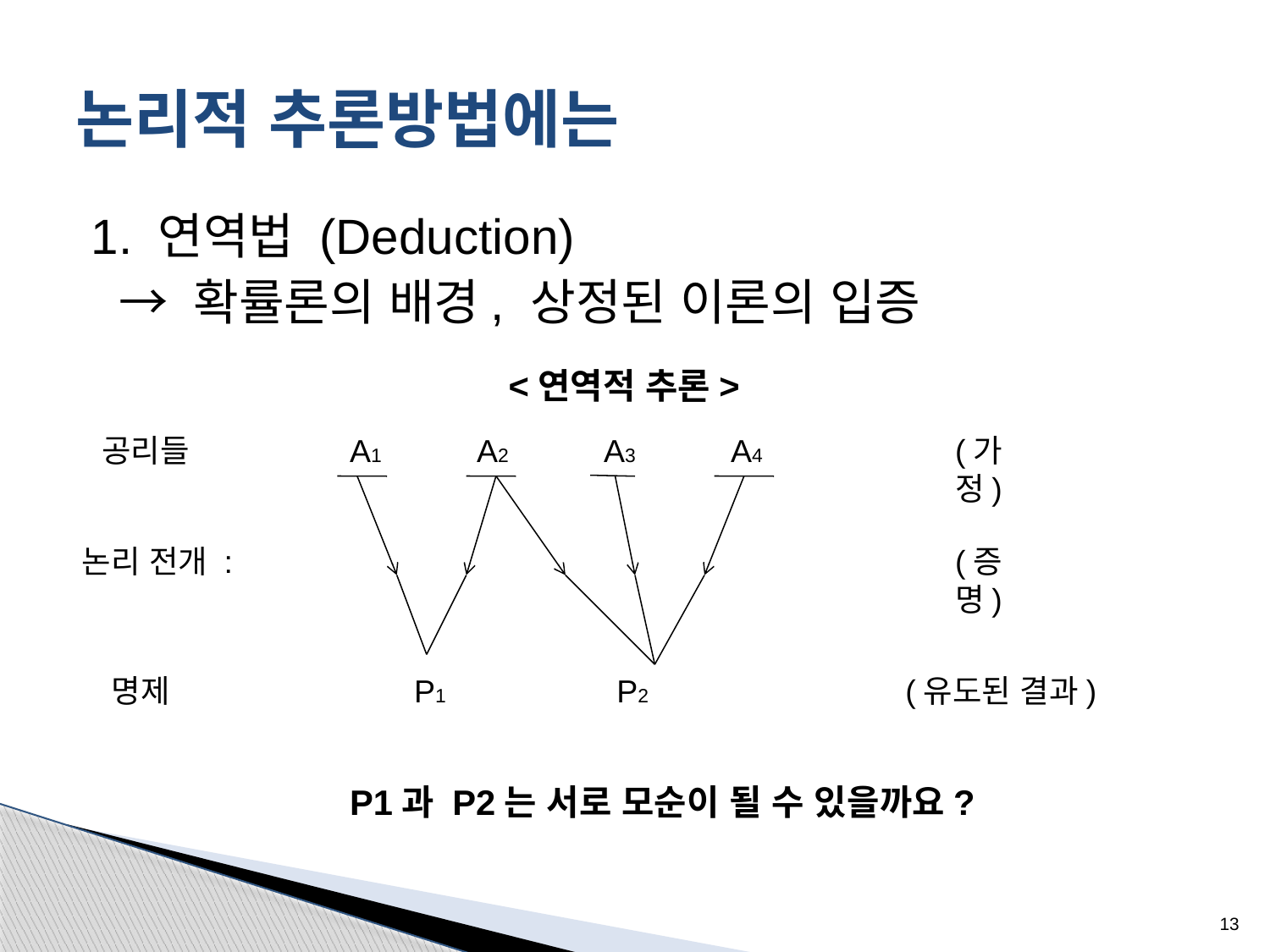

# 논리적 추론방법에는
1. 연역법 (Deduction)
  → 확률론의 배경, 상정된 이론의 입증

<연역적 추론>
공리들
A1	A2	A3	A4
(가정)
논리 전개 :
(증명)
명제
     P1                               P2
(유도된 결과)
P1과 P2는 서로 모순이 될 수 있을까요?
13